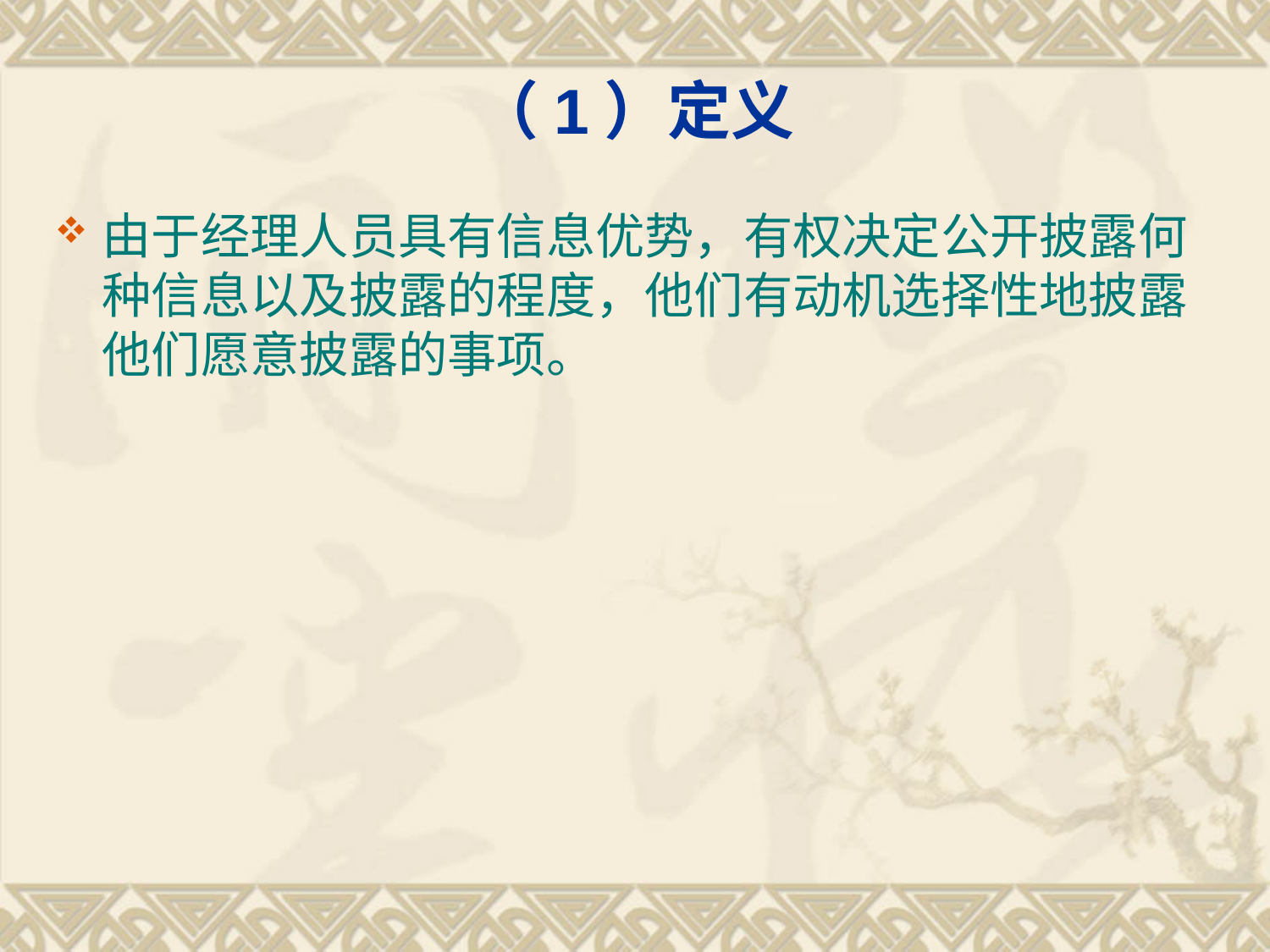

# （1）定义
由于经理人员具有信息优势，有权决定公开披露何种信息以及披露的程度，他们有动机选择性地披露他们愿意披露的事项。